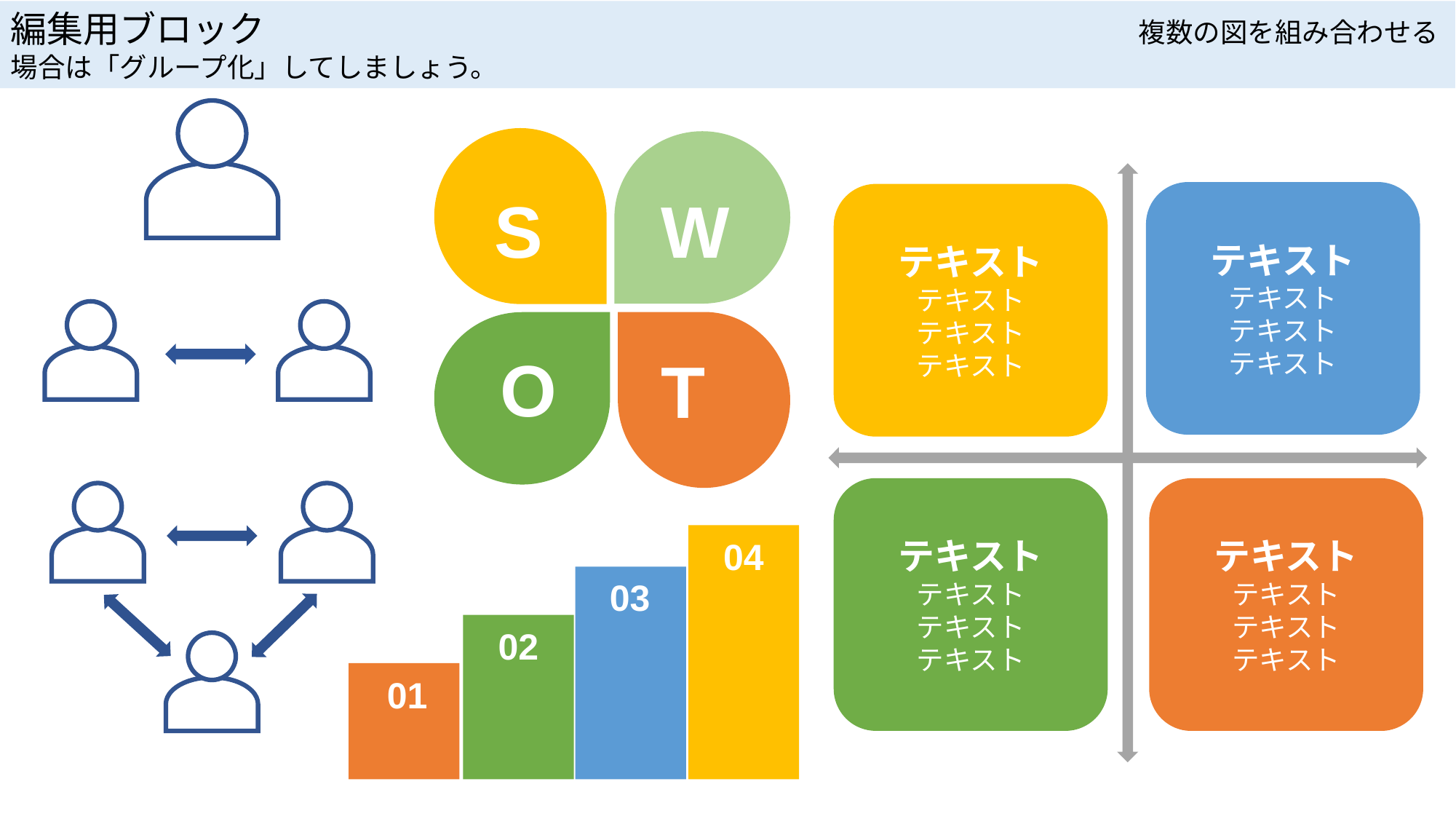

編集用ブロック　　　　　　　　　　　　　　　　　　　　　　　　複数の図を組み合わせる場合は「グループ化」してしましょう。

W
S

O
T
テキスト
テキスト
テキスト
テキスト
テキスト
テキスト
テキスト
テキスト

テキスト
テキスト
テキスト
テキスト
テキスト
テキスト
テキスト
テキスト

04

03

02

01